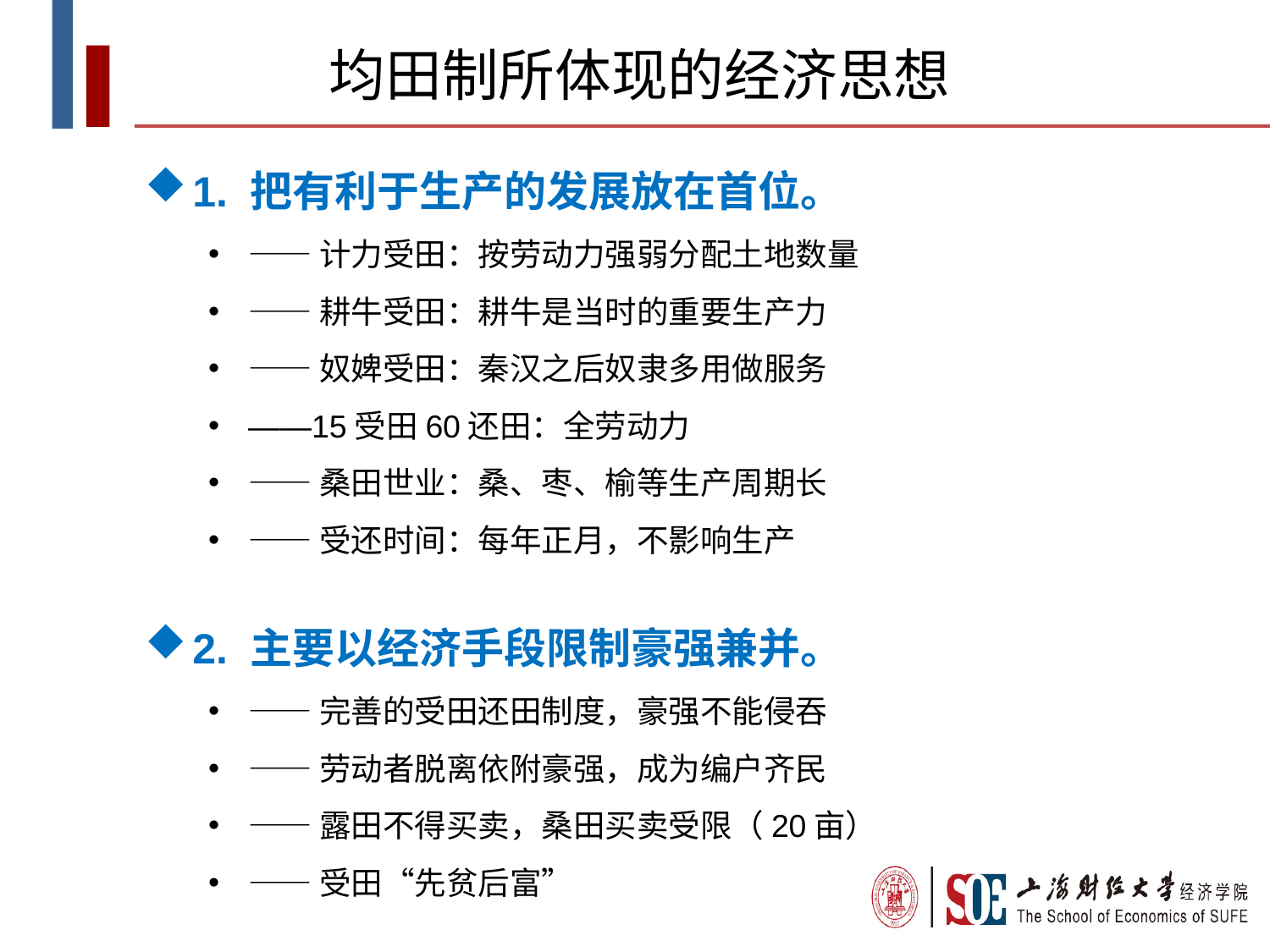

均田制所体现的经济思想
1. 把有利于生产的发展放在首位。
——计力受田：按劳动力强弱分配土地数量
——耕牛受田：耕牛是当时的重要生产力
——奴婢受田：秦汉之后奴隶多用做服务
——15受田60还田：全劳动力
——桑田世业：桑、枣、榆等生产周期长
——受还时间：每年正月，不影响生产

2. 主要以经济手段限制豪强兼并。
——完善的受田还田制度，豪强不能侵吞
——劳动者脱离依附豪强，成为编户齐民
——露田不得买卖，桑田买卖受限（20亩）
——受田“先贫后富”